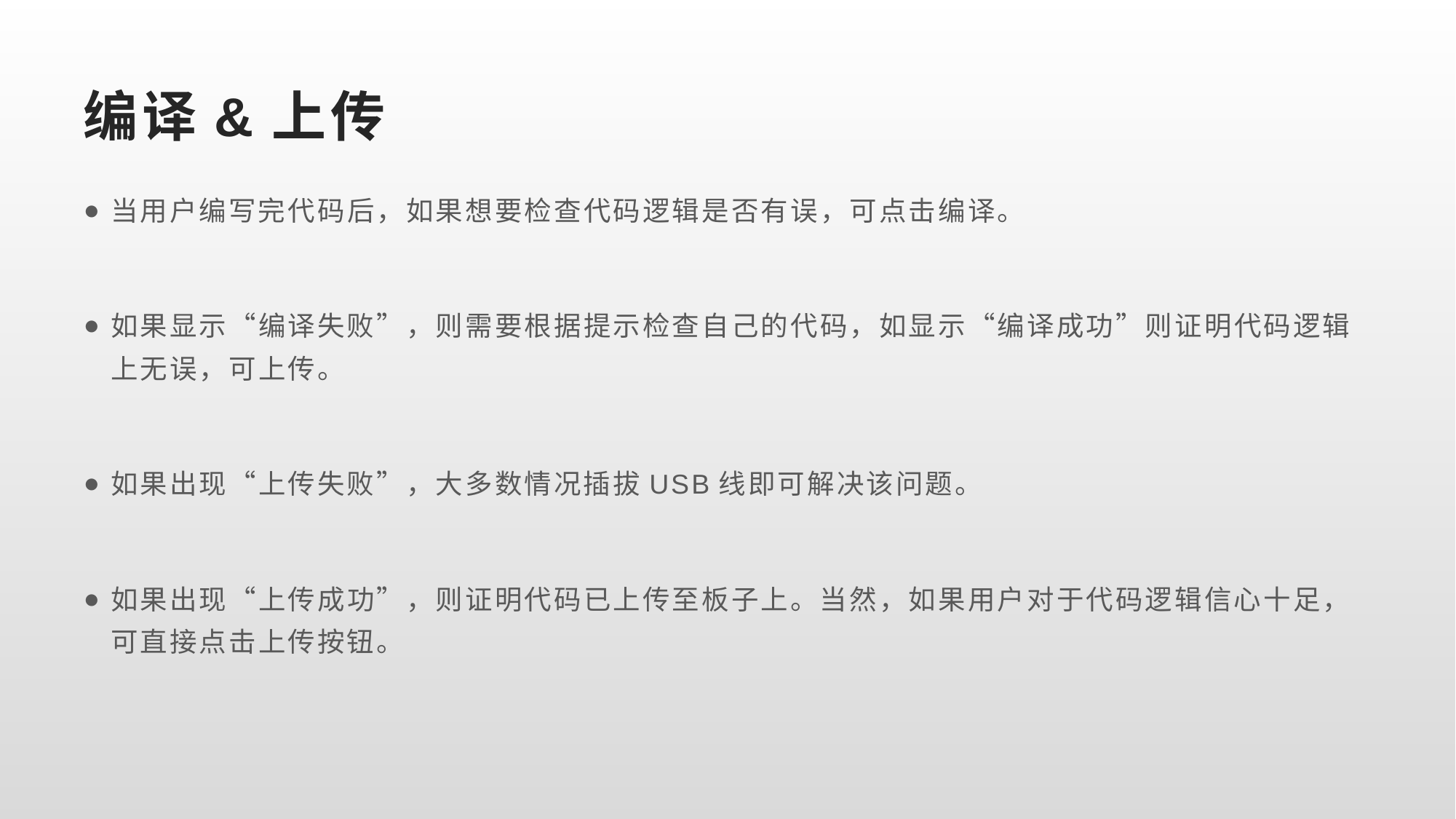

# 编译&上传
当用户编写完代码后，如果想要检查代码逻辑是否有误，可点击编译。

如果显示“编译失败”，则需要根据提示检查自己的代码，如显示“编译成功”则证明代码逻辑上无误，可上传。

如果出现“上传失败”，大多数情况插拔USB线即可解决该问题。

如果出现“上传成功”，则证明代码已上传至板子上。当然，如果用户对于代码逻辑信心十足，可直接点击上传按钮。